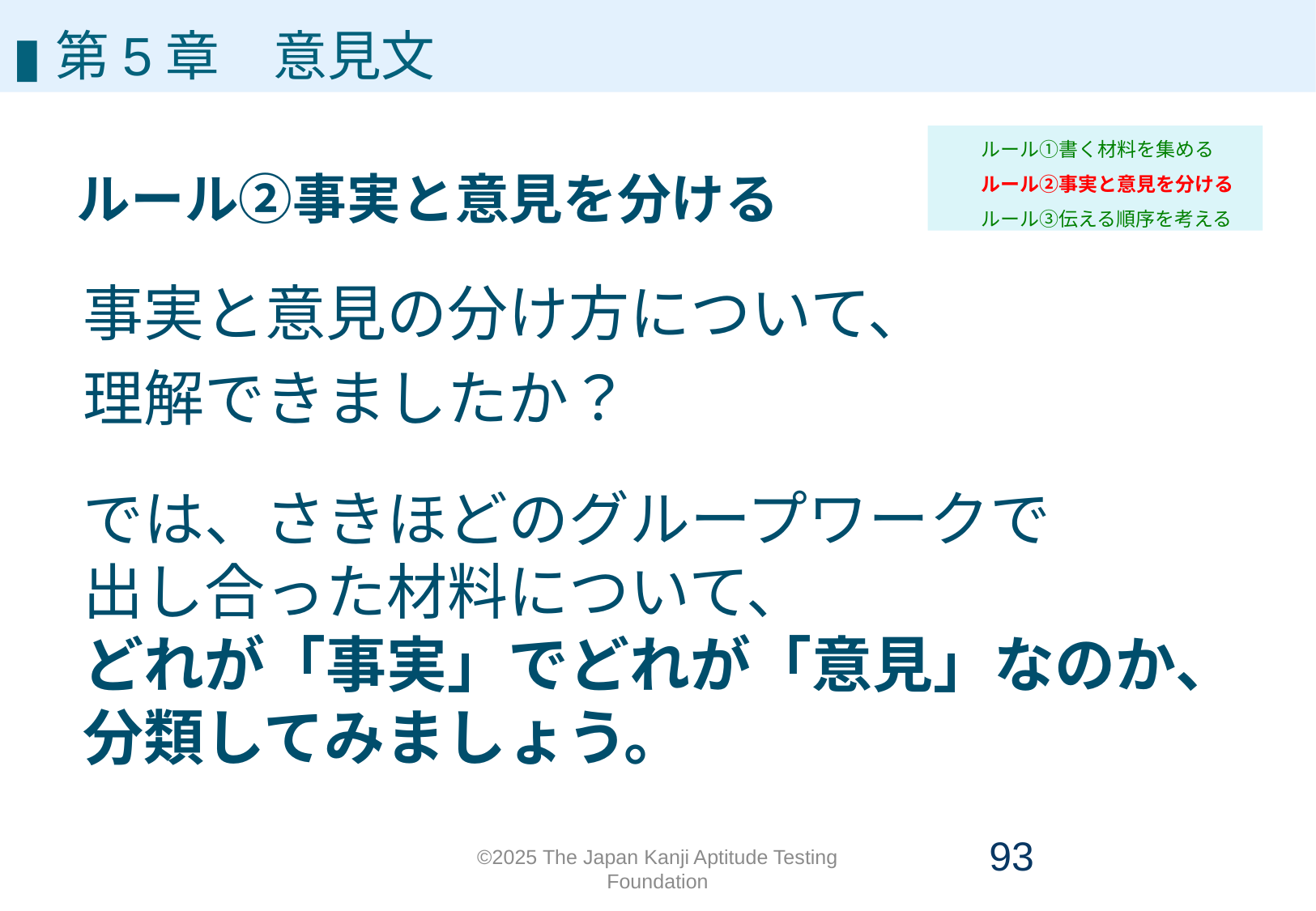

▮第5章　意見文
ルール①書く材料を集める
ルール②事実と意見を分ける
ルール③伝える順序を考える
ルール②事実と意見を分ける
事実と意見の分け方について、
理解できましたか？

では、さきほどのグループワークで
出し合った材料について、
どれが「事実」でどれが「意見」なのか、分類してみましょう。

©2025 The Japan Kanji Aptitude Testing Foundation
93